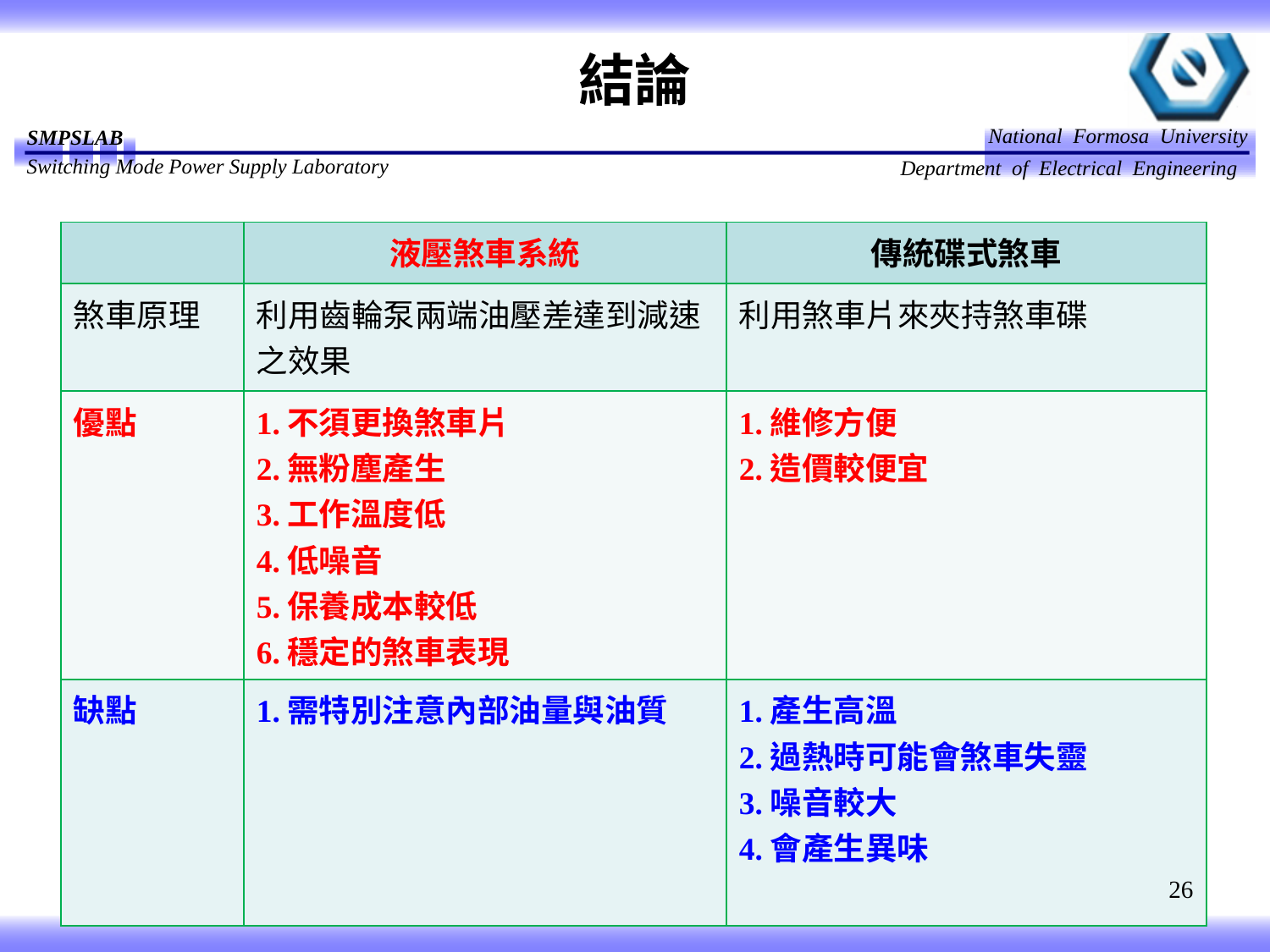

# 結論
|  | 液壓煞車系統 | 傳統碟式煞車 |
| --- | --- | --- |
| 煞車原理 | 利用齒輪泵兩端油壓差達到減速之效果 | 利用煞車片來夾持煞車碟 |
| 優點 | 1.不須更換煞車片 2.無粉塵產生 3.工作溫度低 4.低噪音 5.保養成本較低 6.穩定的煞車表現 | 1.維修方便 2.造價較便宜 |
| 缺點 | 1.需特別注意內部油量與油質 | 1.產生高溫 2.過熱時可能會煞車失靈 3.噪音較大 4.會產生異味 |
26